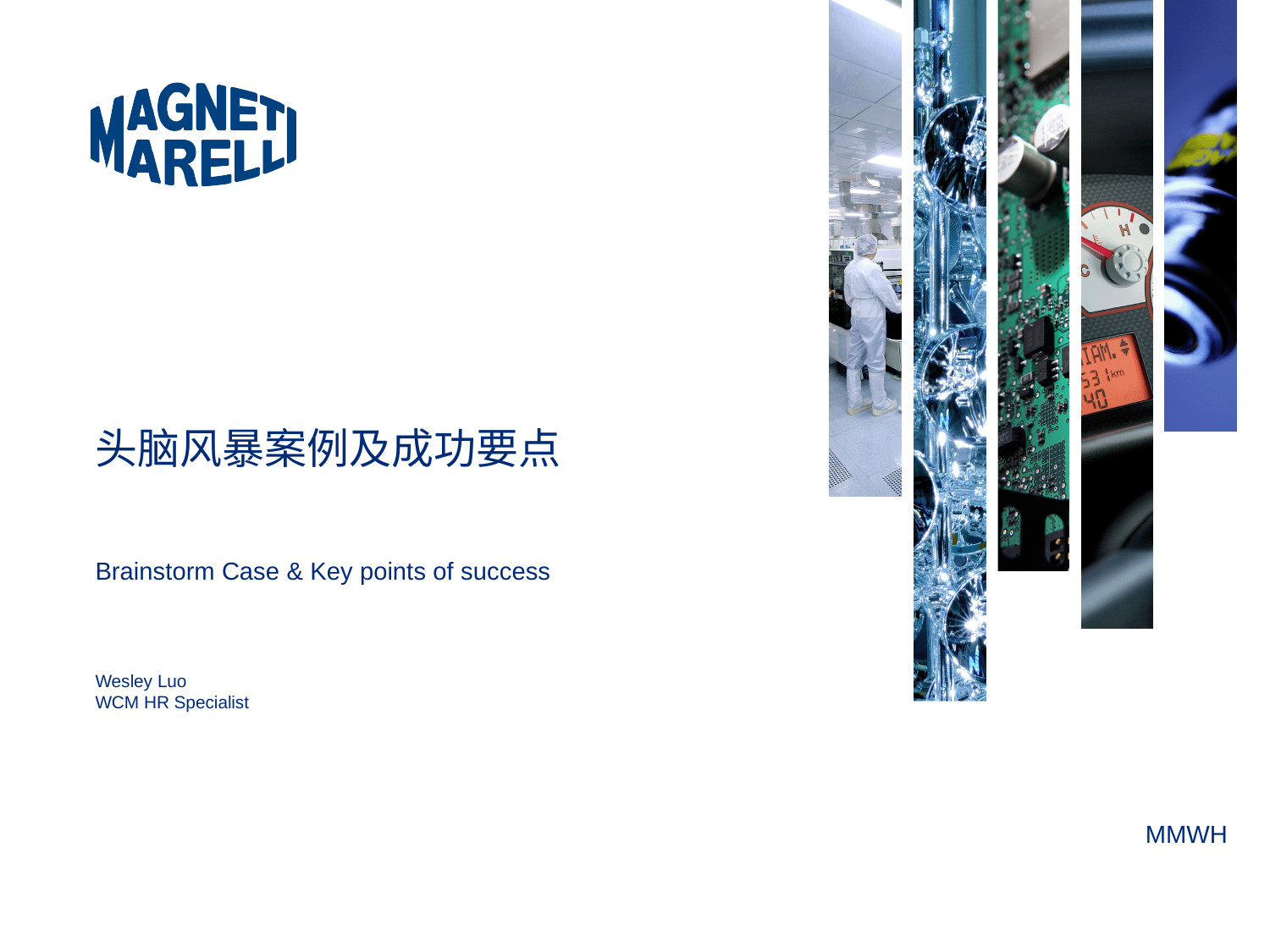

# 头脑风暴案例及成功要点
Brainstorm Case & Key points of success
Wesley Luo
WCM HR Specialist